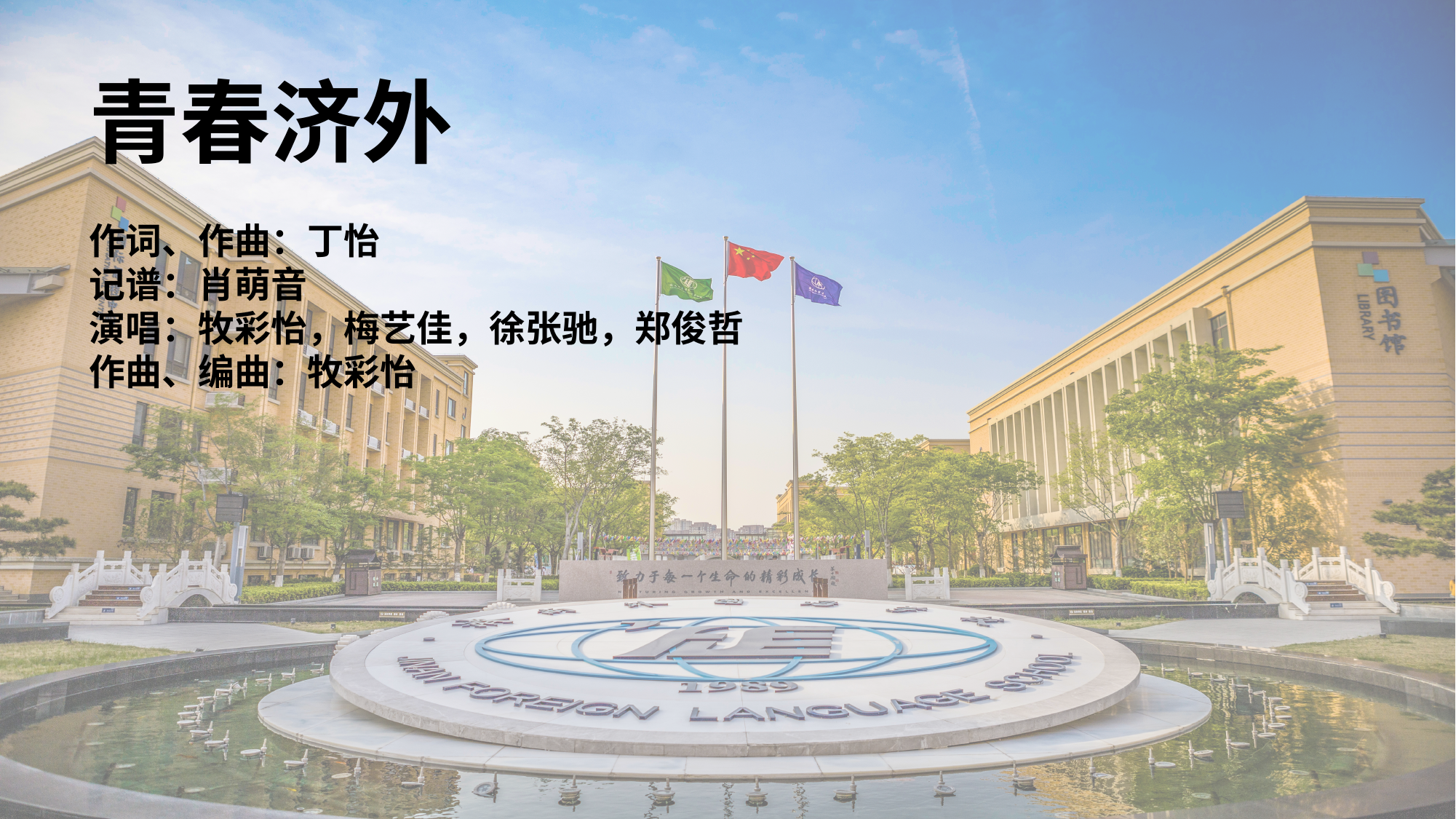

青春济外

作词、作曲：丁怡
记谱：肖萌音
演唱：牧彩怡，梅艺佳，徐张驰，郑俊哲
作曲、编曲：牧彩怡